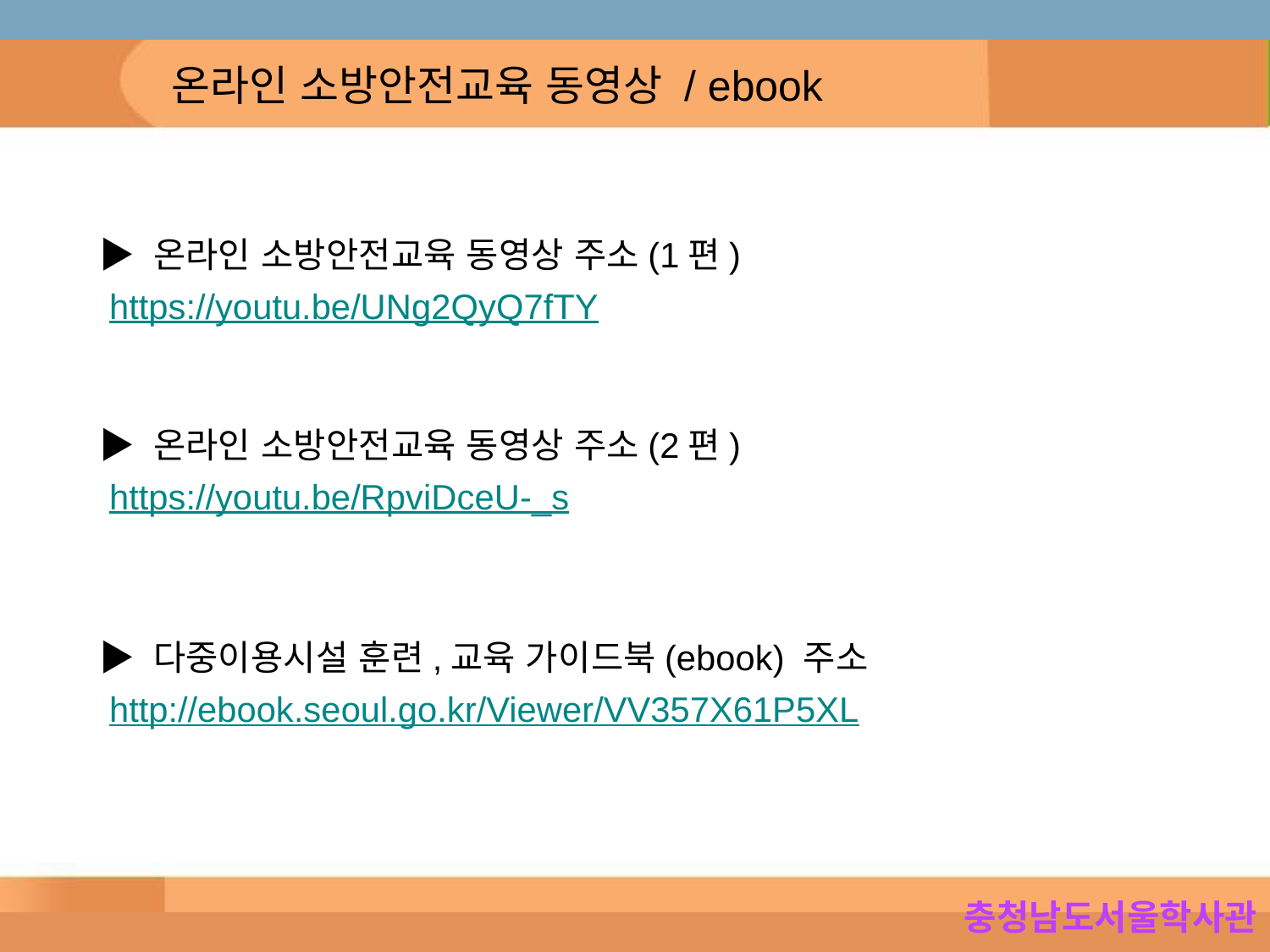

온라인 소방안전교육 동영상 / ebook
▶ 온라인 소방안전교육 동영상 주소(1편)
 https://youtu.be/UNg2QyQ7fTY
▶ 온라인 소방안전교육 동영상 주소(2편)
 https://youtu.be/RpviDceU-_s
▶ 다중이용시설 훈련,교육 가이드북(ebook) 주소
 http://ebook.seoul.go.kr/Viewer/VV357X61P5XL
충청남도서울학사관